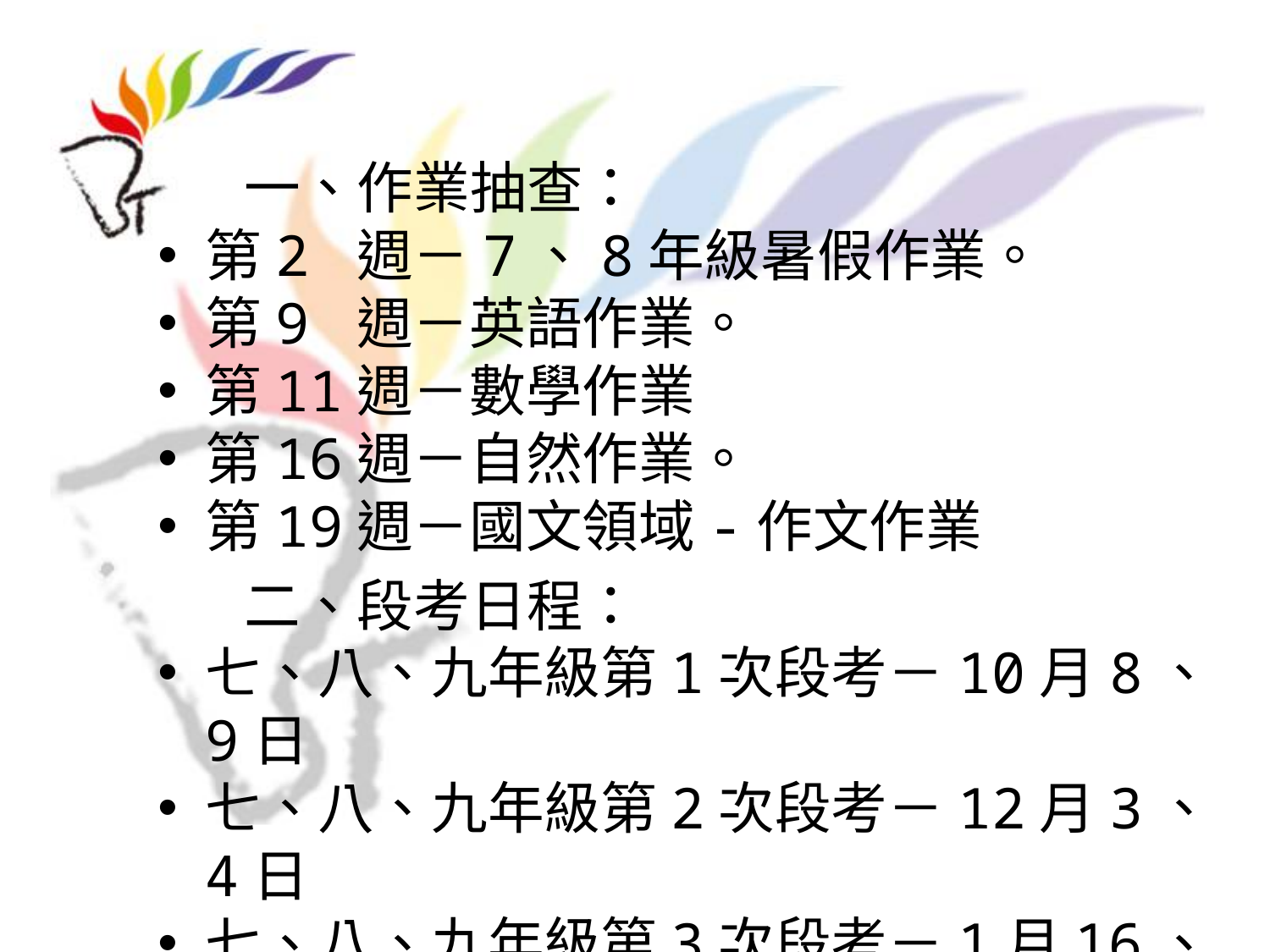

一、作業抽查：
第2 週－7、8年級暑假作業。
第9 週－英語作業。
第11週－數學作業
第16週－自然作業。
第19週－國文領域-作文作業
  二、段考日程：
七、八、九年級第1次段考－10月8、9日
七、八、九年級第2次段考－12月3、4日
七、八、九年級第3次段考－1月16、17日